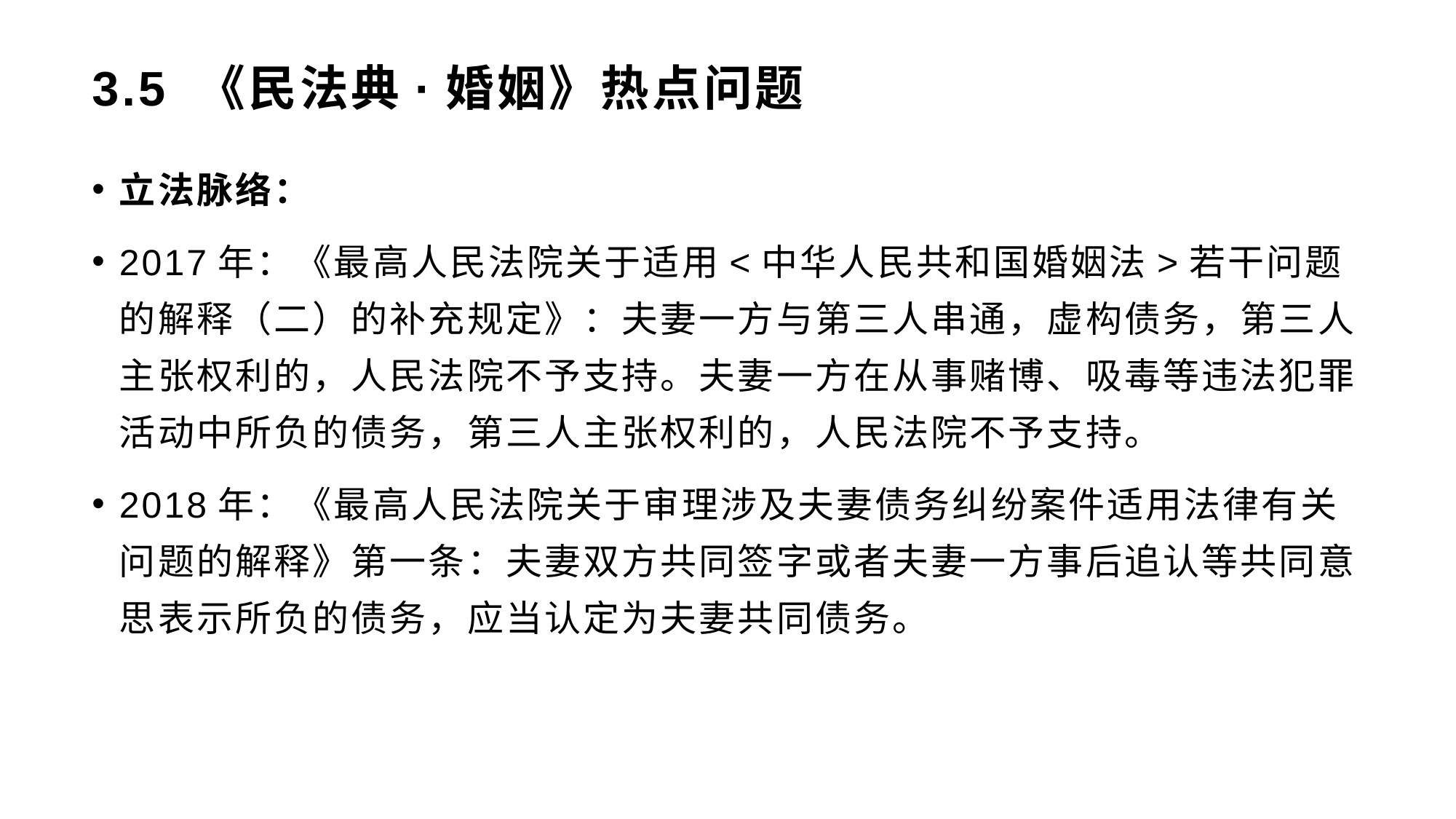

# 3.5 《民法典·婚姻》热点问题
立法脉络：
2017年：《最高人民法院关于适用<中华人民共和国婚姻法>若干问题的解释（二）的补充规定》：夫妻一方与第三人串通，虚构债务，第三人主张权利的，人民法院不予支持。夫妻一方在从事赌博、吸毒等违法犯罪活动中所负的债务，第三人主张权利的，人民法院不予支持。
2018年：《最高人民法院关于审理涉及夫妻债务纠纷案件适用法律有关问题的解释》第一条：夫妻双方共同签字或者夫妻一方事后追认等共同意思表示所负的债务，应当认定为夫妻共同债务。